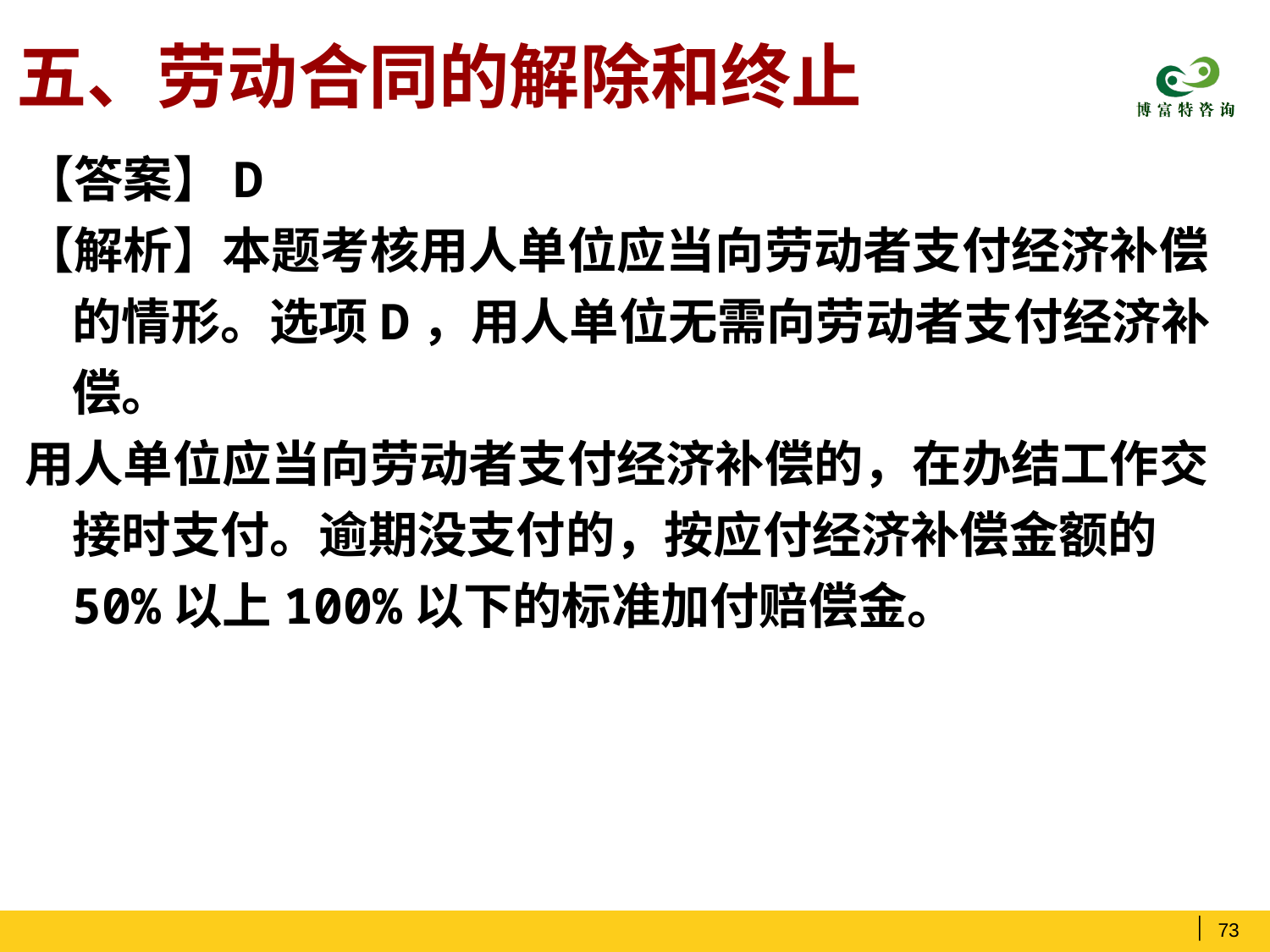

# 五、劳动合同的解除和终止
【答案】D
【解析】本题考核用人单位应当向劳动者支付经济补偿的情形。选项D，用人单位无需向劳动者支付经济补偿。
用人单位应当向劳动者支付经济补偿的，在办结工作交接时支付。逾期没支付的，按应付经济补偿金额的50%以上100%以下的标准加付赔偿金。